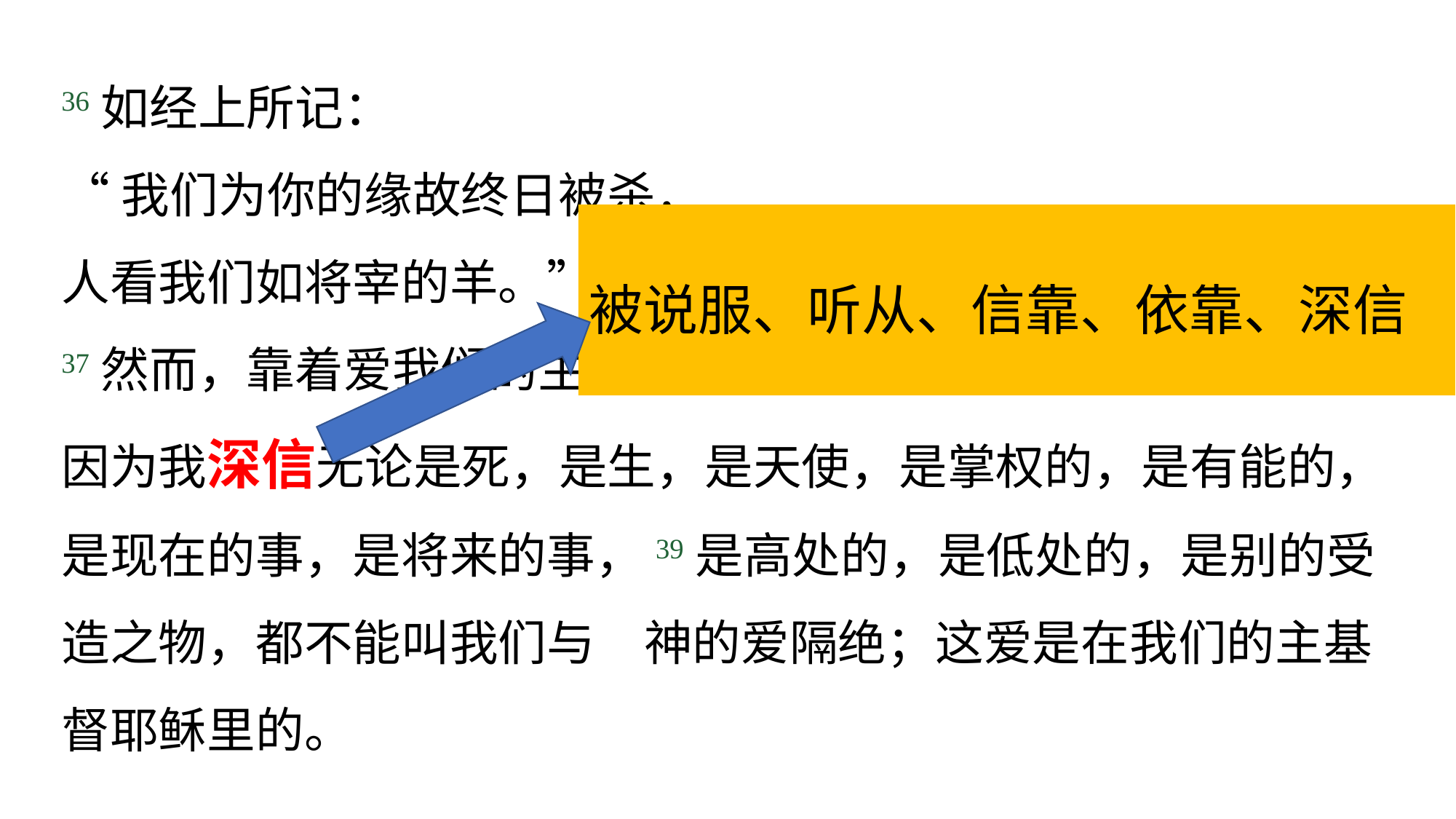

36如经上所记：
“我们为你的缘故终日被杀，
人看我们如将宰的羊。”
37然而，靠着爱我们的主，在这一切的事上已经得胜有余了。38因为我深信无论是死，是生，是天使，是掌权的，是有能的，是现在的事，是将来的事，39是高处的，是低处的，是别的受造之物，都不能叫我们与　神的爱隔绝；这爱是在我们的主基督耶稣里的。
被说服、听从、信靠、依靠、深信